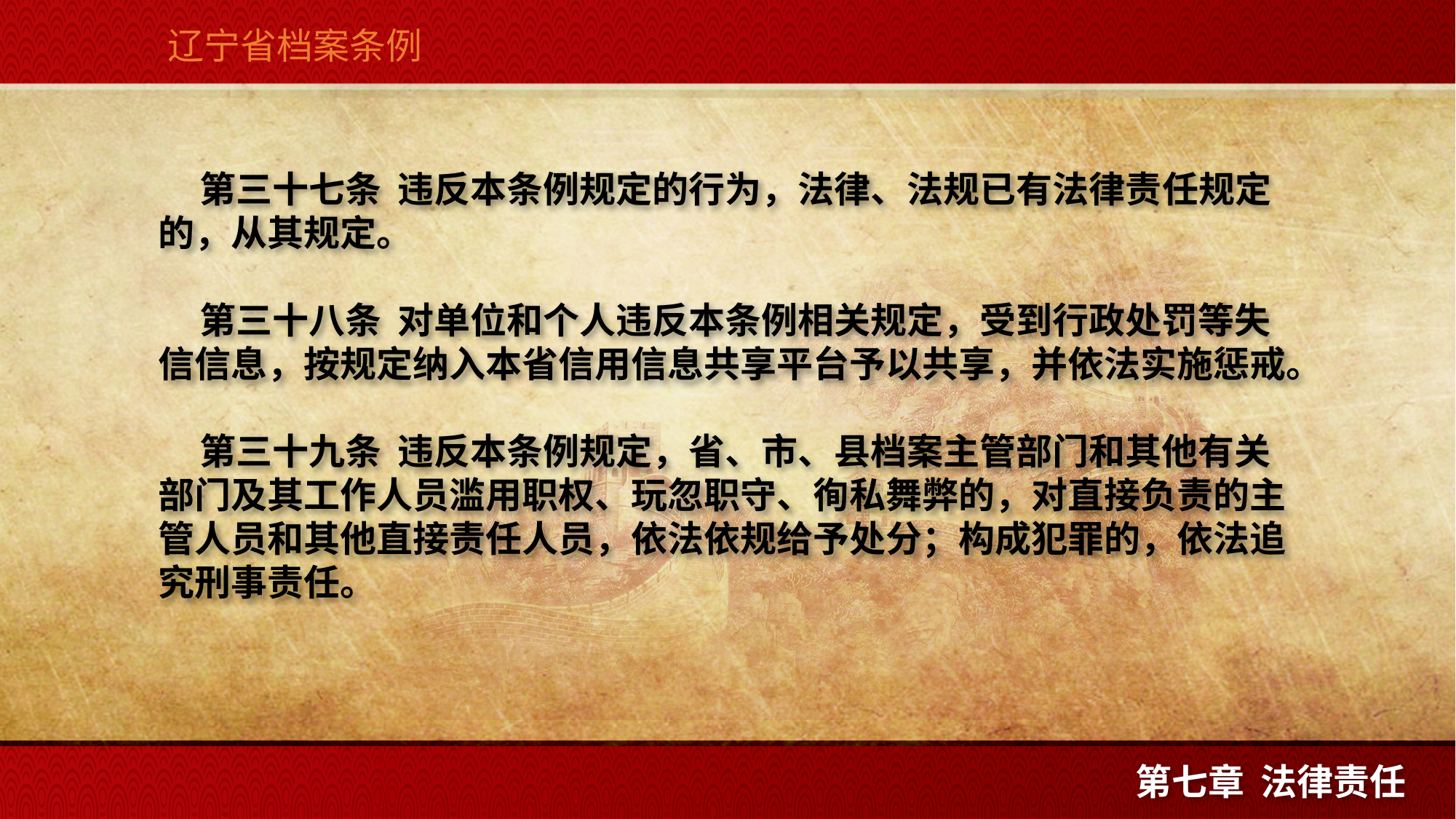

辽宁省档案条例
    第三十七条  违反本条例规定的行为，法律、法规已有法律责任规定的，从其规定。

    第三十八条  对单位和个人违反本条例相关规定，受到行政处罚等失信信息，按规定纳入本省信用信息共享平台予以共享，并依法实施惩戒。

    第三十九条  违反本条例规定，省、市、县档案主管部门和其他有关部门及其工作人员滥用职权、玩忽职守、徇私舞弊的，对直接负责的主管人员和其他直接责任人员，依法依规给予处分；构成犯罪的，依法追究刑事责任。
第七章  法律责任